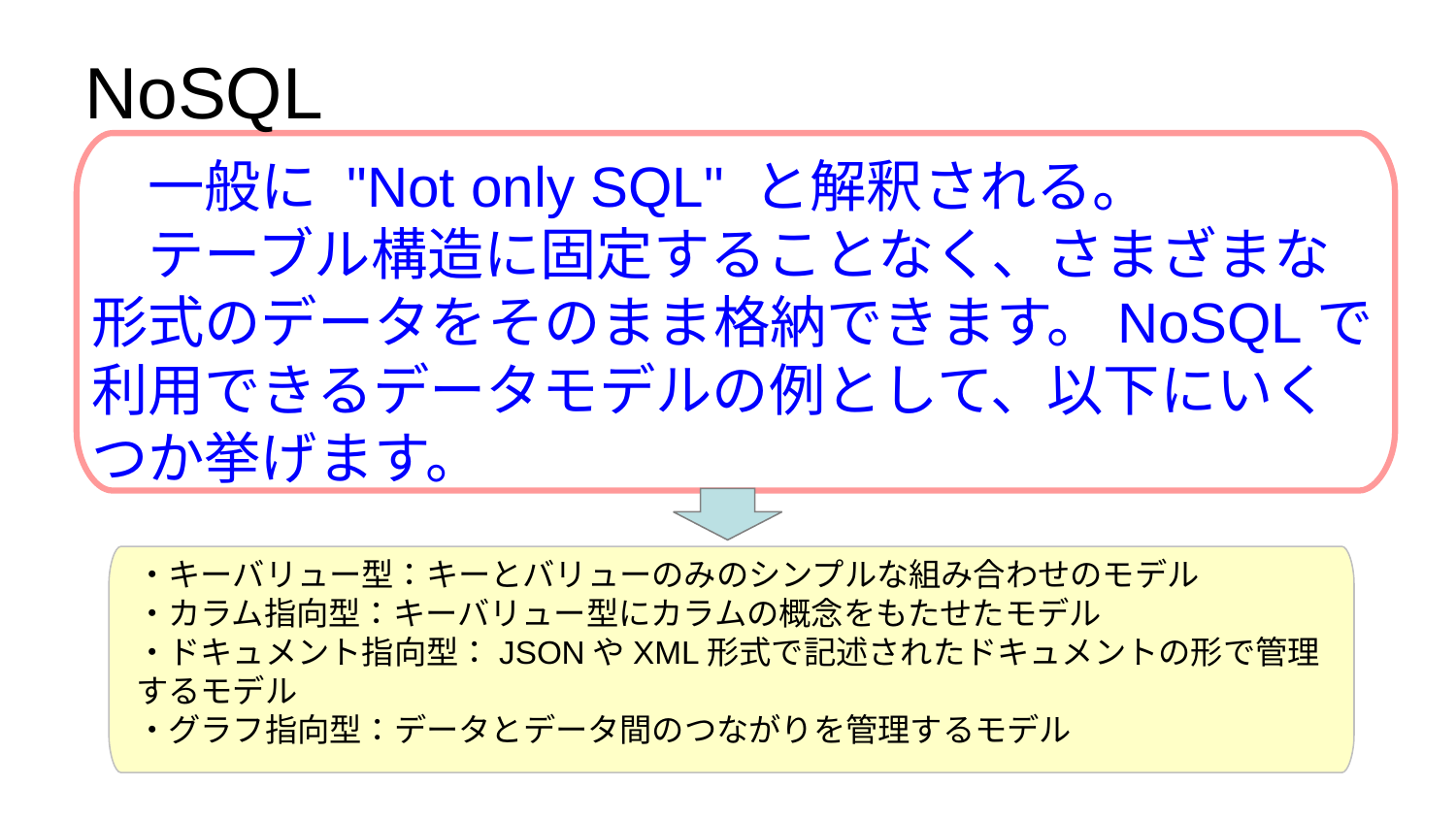

NoSQL

　一般に "Not only SQL" と解釈される。
　テーブル構造に固定することなく、さまざまな形式のデータをそのまま格納できます。NoSQLで利用できるデータモデルの例として、以下にいくつか挙げます。

・キーバリュー型：キーとバリューのみのシンプルな組み合わせのモデル
・カラム指向型：キーバリュー型にカラムの概念をもたせたモデル
・ドキュメント指向型：JSONやXML形式で記述されたドキュメントの形で管理するモデル
・グラフ指向型：データとデータ間のつながりを管理するモデル